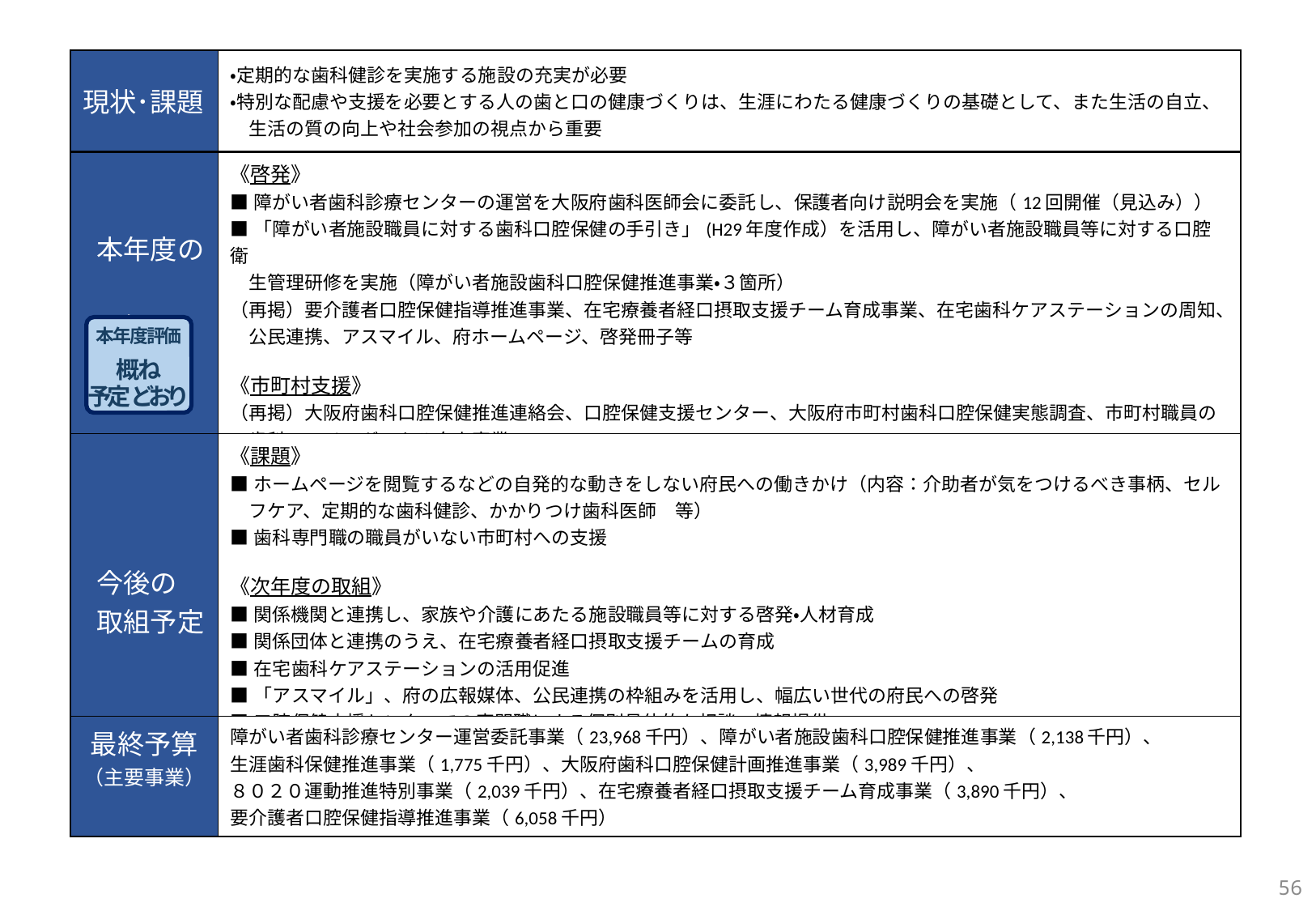

| 現状･課題 | ・定期的な歯科健診を実施する施設の充実が必要 ・特別な配慮や支援を必要とする人の歯と口の健康づくりは、生涯にわたる健康づくりの基礎として、また生活の自立、 　生活の質の向上や社会参加の視点から重要 |
| --- | --- |
| 本年度の 取組 | 《啓発》 ■障がい者歯科診療センターの運営を大阪府歯科医師会に委託し、保護者向け説明会を実施（12回開催（見込み）） ■「障がい者施設職員に対する歯科口腔保健の手引き」(H29年度作成）を活用し、障がい者施設職員等に対する口腔衛 　生管理研修を実施（障がい者施設歯科口腔保健推進事業・３箇所） （再掲）要介護者口腔保健指導推進事業、在宅療養者経口摂取支援チーム育成事業、在宅歯科ケアステーションの周知、 　公民連携、アスマイル、府ホームページ、啓発冊子等 《市町村支援》 （再掲）大阪府歯科口腔保健推進連絡会、口腔保健支援センター、大阪府市町村歯科口腔保健実態調査、市町村職員の 　歯科コーチングスキル向上事業 |
| --- | --- |
本年度評価

概ね
予定どおり
| 今後の 取組予定 | 《課題》 ■ホームページを閲覧するなどの自発的な動きをしない府民への働きかけ（内容：介助者が気をつけるべき事柄、セル 　フケア、定期的な歯科健診、かかりつけ歯科医師　等） ■歯科専門職の職員がいない市町村への支援 《次年度の取組》 ■関係機関と連携し、家族や介護にあたる施設職員等に対する啓発・人材育成 ■関係団体と連携のうえ、在宅療養者経口摂取支援チームの育成 ■在宅歯科ケアステーションの活用促進 ■「アスマイル」、府の広報媒体、公民連携の枠組みを活用し、幅広い世代の府民への啓発 ■口腔保健支援センターでの専門職による個別具体的な相談、情報提供 ■市町村職員の歯科コーチングスキル向上事業での市町村職員への技術的支援 |
| --- | --- |
| 最終予算 （主要事業） | 障がい者歯科診療センター運営委託事業（23,968千円）、障がい者施設歯科口腔保健推進事業（2,138千円）、 生涯歯科保健推進事業（1,775千円）、大阪府歯科口腔保健計画推進事業（3,989千円）、 ８０２０運動推進特別事業（2,039千円）、在宅療養者経口摂取支援チーム育成事業（3,890千円）、 要介護者口腔保健指導推進事業（6,058千円）千円） |
| --- | --- |
56